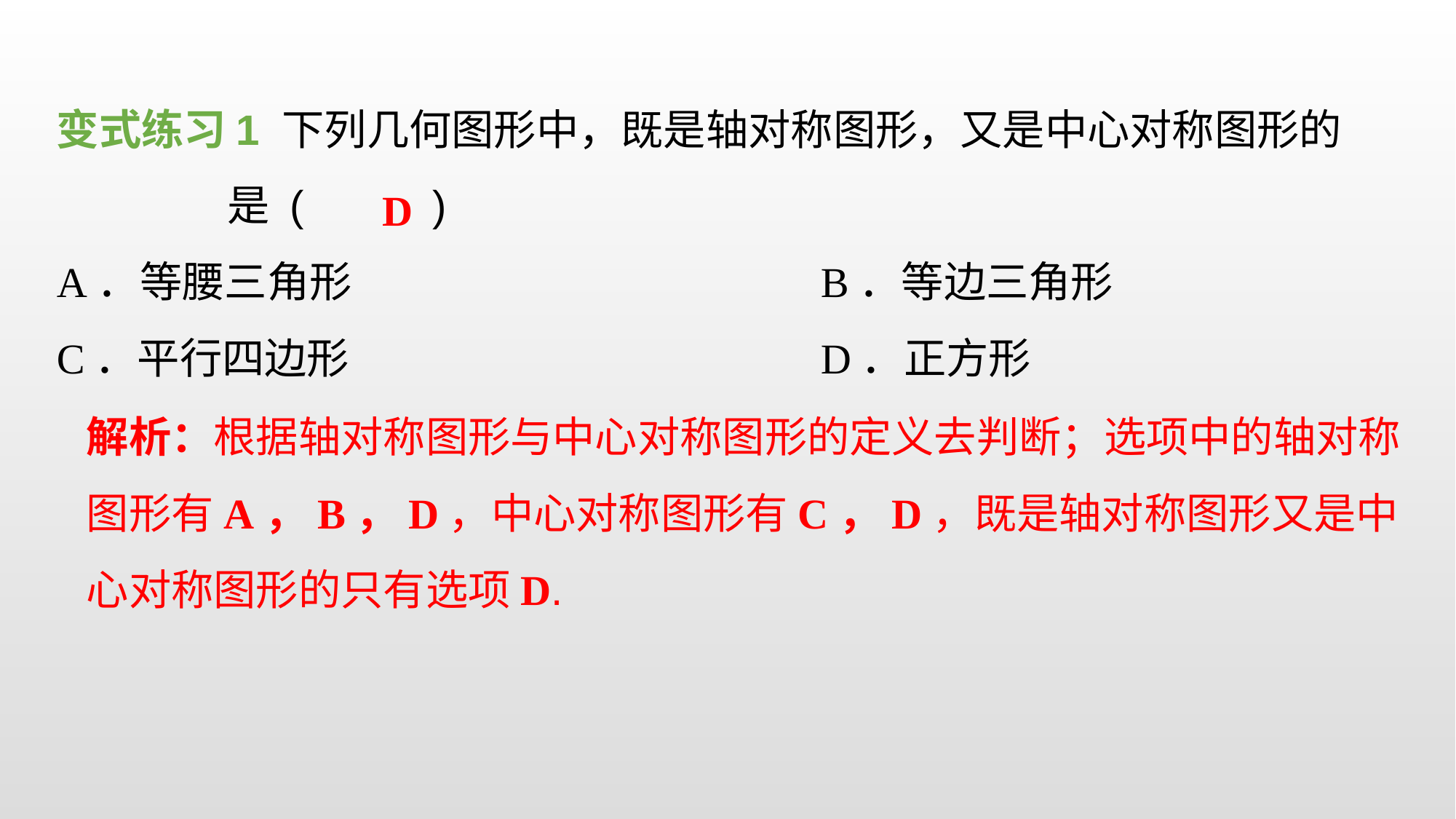

变式练习1 下列几何图形中，既是轴对称图形，又是中心对称图形的
                 是 (  　　)
A．等腰三角形					B．等边三角形
C．平行四边形					D．正方形
D
解析：根据轴对称图形与中心对称图形的定义去判断；选项中的轴对称图形有A，B，D，中心对称图形有C，D，既是轴对称图形又是中心对称图形的只有选项D.